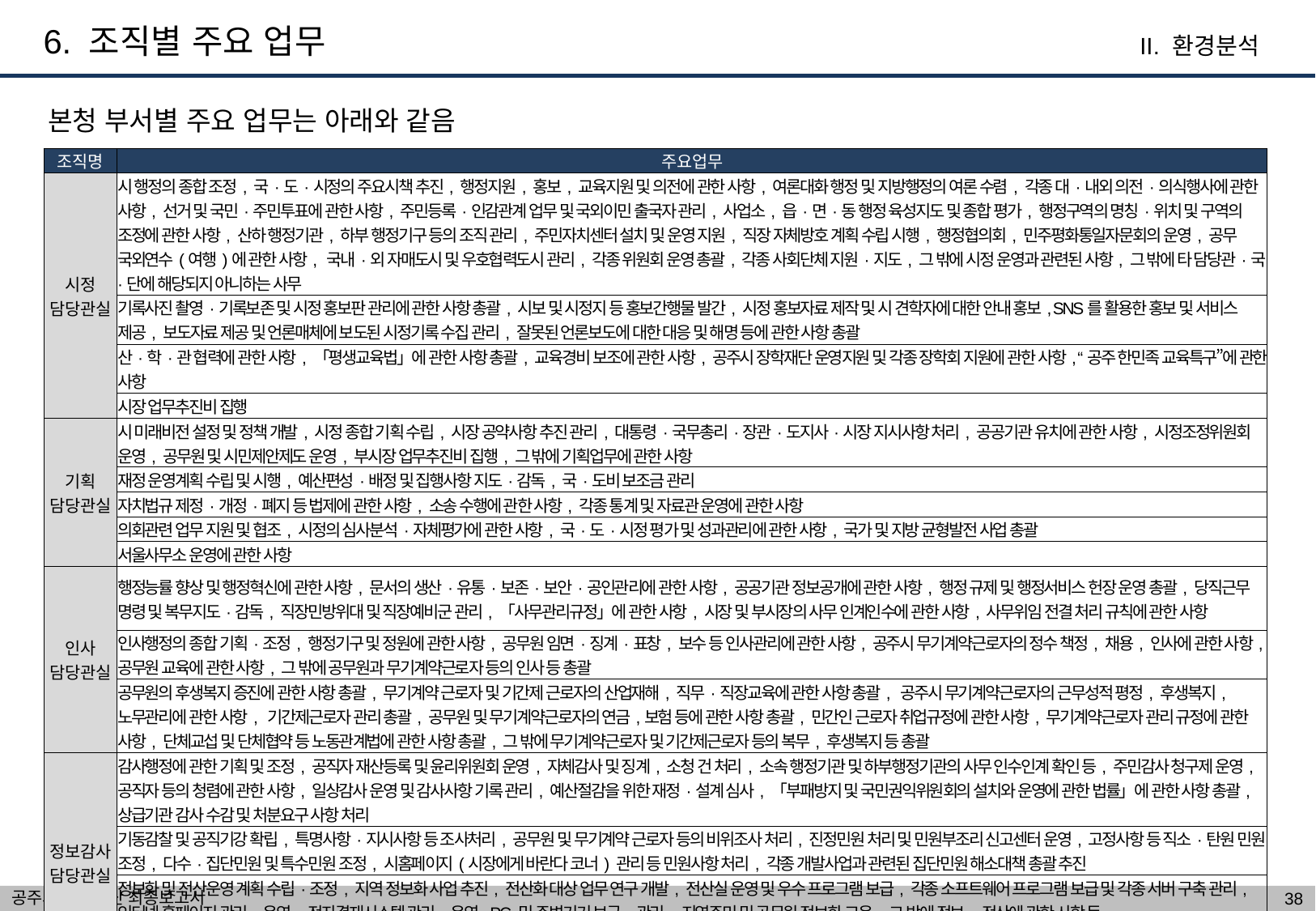

6. 조직별 주요 업무
II. 환경분석
본청 부서별 주요 업무는 아래와 같음
| 조직명 | 주요업무 |
| --- | --- |
| 시정 담당관실 | 시 행정의 종합 조정, 국·도·시정의 주요시책 추진, 행정지원, 홍보, 교육지원 및 의전에 관한 사항, 여론대화 행정 및 지방행정의 여론 수렴, 각종 대·내외 의전·의식행사에 관한 사항, 선거 및 국민·주민투표에 관한 사항, 주민등록·인감관계 업무 및 국외이민 출국자 관리, 사업소, 읍·면·동 행정 육성지도 및 종합 평가, 행정구역의 명칭·위치 및 구역의 조정에 관한 사항, 산하 행정기관, 하부 행정기구 등의 조직 관리, 주민자치센터 설치 및 운영 지원, 직장 자체방호 계획 수립 시행, 행정협의회, 민주평화통일자문회의 운영, 공무 국외연수(여행)에 관한 사항, 국내·외 자매도시 및 우호협력도시 관리, 각종 위원회 운영 총괄, 각종 사회단체 지원·지도, 그 밖에 시정 운영과 관련된 사항, 그 밖에 타 담당관·국·단에 해당되지 아니하는 사무 |
|  | 기록사진 촬영·기록보존 및 시정 홍보판 관리에 관한 사항 총괄, 시보 및 시정지 등 홍보간행물 발간, 시정 홍보자료 제작 및 시 견학자에 대한 안내 홍보, SNS를 활용한 홍보 및 서비스 제공, 보도자료 제공 및 언론매체에 보도된 시정기록 수집 관리, 잘못된 언론보도에 대한 대응 및 해명 등에 관한 사항 총괄 |
|  | 산·학·관 협력에 관한 사항, 「평생교육법」에 관한 사항 총괄, 교육경비 보조에 관한 사항, 공주시 장학재단 운영지원 및 각종 장학회 지원에 관한 사항, “공주 한민족 교육특구”에 관한 사항 |
|  | 시장 업무추진비 집행 |
| 기획 담당관실 | 시 미래비전 설정 및 정책 개발, 시정 종합 기획 수립, 시장 공약사항 추진 관리, 대통령·국무총리·장관·도지사·시장 지시사항 처리, 공공기관 유치에 관한 사항, 시정조정위원회 운영, 공무원 및 시민제안제도 운영, 부시장 업무추진비 집행, 그 밖에 기획업무에 관한 사항 |
|  | 재정 운영계획 수립 및 시행, 예산편성·배정 및 집행사항 지도·감독, 국·도비 보조금 관리 |
|  | 자치법규 제정·개정·폐지 등 법제에 관한 사항, 소송 수행에 관한 사항, 각종 통계 및 자료관 운영에 관한 사항 |
|  | 의회관련 업무 지원 및 협조, 시정의 심사분석·자체평가에 관한 사항, 국·도·시정 평가 및 성과관리에 관한 사항, 국가 및 지방 균형발전 사업 총괄 |
|  | 서울사무소 운영에 관한 사항 |
| 인사 담당관실 | 행정능률 향상 및 행정혁신에 관한 사항, 문서의 생산·유통·보존·보안·공인관리에 관한 사항, 공공기관 정보공개에 관한 사항, 행정 규제 및 행정서비스 헌장 운영 총괄, 당직근무 명령 및 복무지도·감독, 직장민방위대 및 직장예비군 관리, 「사무관리규정」에 관한 사항, 시장 및 부시장의 사무 인계인수에 관한 사항, 사무위임 전결 처리 규칙에 관한 사항 |
|  | 인사행정의 종합 기획·조정, 행정기구 및 정원에 관한 사항, 공무원 임면·징계·표창, 보수 등 인사관리에 관한 사항, 공주시 무기계약근로자의 정수 책정, 채용, 인사에 관한 사항, 공무원 교육에 관한 사항, 그 밖에 공무원과 무기계약근로자 등의 인사 등 총괄 |
|  | 공무원의 후생복지 증진에 관한 사항 총괄, 무기계약 근로자 및 기간제 근로자의 산업재해, 직무·직장교육에 관한 사항 총괄, 공주시 무기계약근로자의 근무성적 평정, 후생복지, 노무관리에 관한 사항, 기간제근로자 관리 총괄, 공무원 및 무기계약근로자의 연금,보험 등에 관한 사항 총괄, 민간인 근로자 취업규정에 관한 사항, 무기계약근로자 관리 규정에 관한 사항, 단체교섭 및 단체협약 등 노동관계법에 관한 사항 총괄, 그 밖에 무기계약근로자 및 기간제근로자 등의 복무, 후생복지 등 총괄 |
| 정보감사 담당관실 | 감사행정에 관한 기획 및 조정, 공직자 재산등록 및 윤리위원회 운영, 자체감사 및 징계, 소청 건 처리, 소속 행정기관 및 하부행정기관의 사무 인수인계 확인 등, 주민감사 청구제 운영, 공직자 등의 청렴에 관한 사항, 일상감사 운영 및 감사사항 기록 관리, 예산절감을 위한 재정·설계 심사, 「부패방지 및 국민권익위원회의 설치와 운영에 관한 법률」에 관한 사항 총괄, 상급기관 감사 수감 및 처분요구 사항 처리 |
|  | 기동감찰 및 공직기강 확립, 특명사항·지시사항 등 조사처리, 공무원 및 무기계약 근로자 등의 비위조사 처리, 진정민원 처리 및 민원부조리 신고센터 운영, 고정사항 등 직소·탄원 민원 조정, 다수·집단민원 및 특수민원 조정, 시홈페이지(시장에게 바란다 코너) 관리 등 민원사항 처리, 각종 개발사업과 관련된 집단민원 해소대책 총괄 추진 |
|  | 정보화 및 전산운영 계획 수립·조정, 지역 정보화 사업 추진, 전산화 대상 업무 연구 개발, 전산실 운영 및 우수 프로그램 보급, 각종 소프트웨어 프로그램 보급 및 각종 서버 구축 관리, 인터넷 홈페이지 관리·운영, 전자결재시스템 관리·운영, PC 및 주변기기 보급·관리, 지역주민 및 공무원 정보화 교육, 그 밖에 정보, 전산에 관한 사항 등 |
|  | 통신정책 기획 및 추진, 통신 보안 정책 수립 및 운영, 본청 및 산하기관의 행정전화, 팩시밀리, 방송시스템 관리·운영, 정보통신망 구축 및 관리, 민방위 경보시설 관리·운영, 정보통신시설 사용 전 검사 |